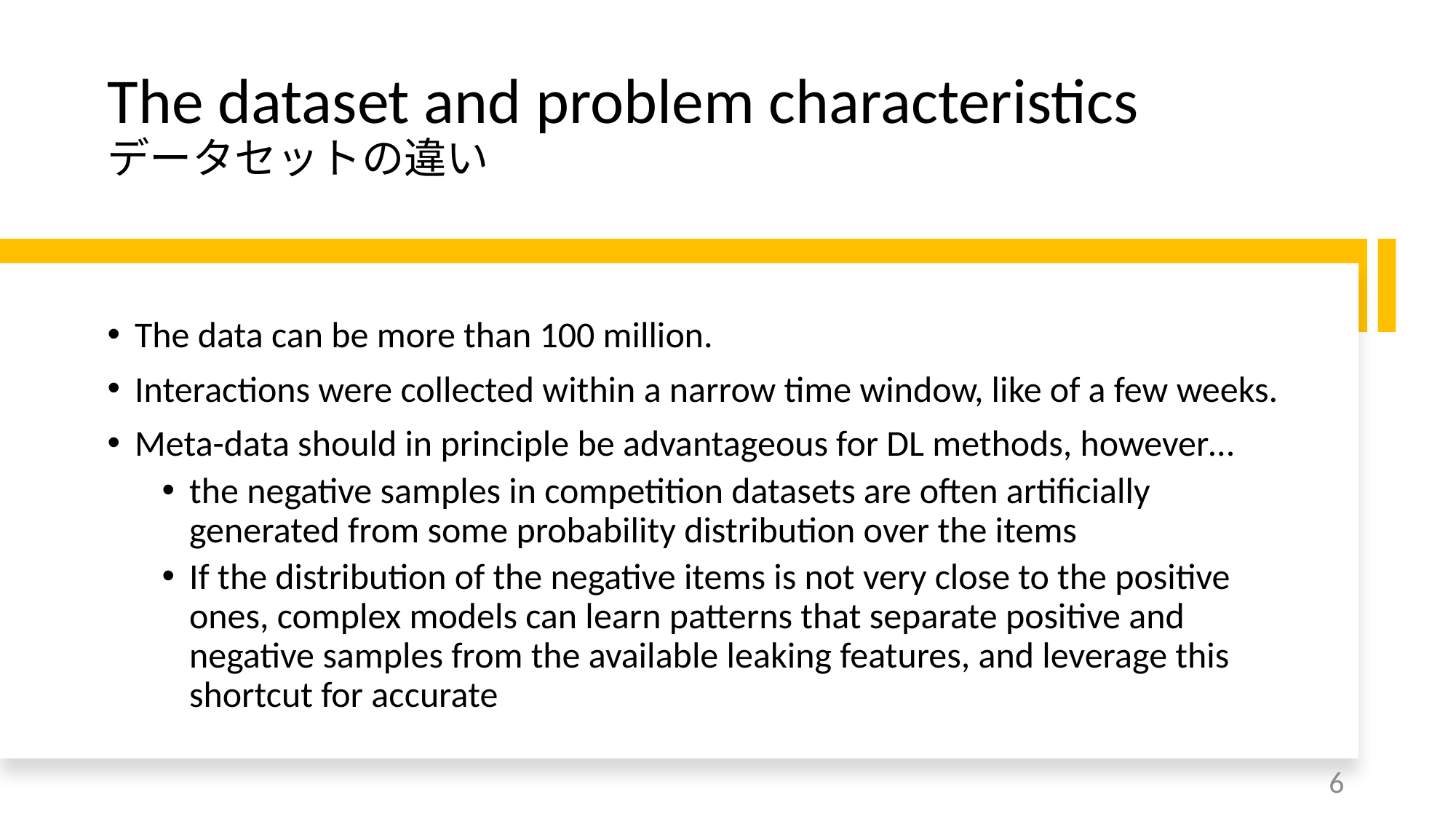

# The dataset and problem characteristics データセットの違い

The data can be more than 100 million.
Interactions were collected within a narrow time window, like of a few weeks.
Meta-data should in principle be advantageous for DL methods, however…
the negative samples in competition datasets are often artificially generated from some probability distribution over the items
If the distribution of the negative items is not very close to the positive ones, complex models can learn patterns that separate positive and negative samples from the available leaking features, and leverage this shortcut for accurate
6